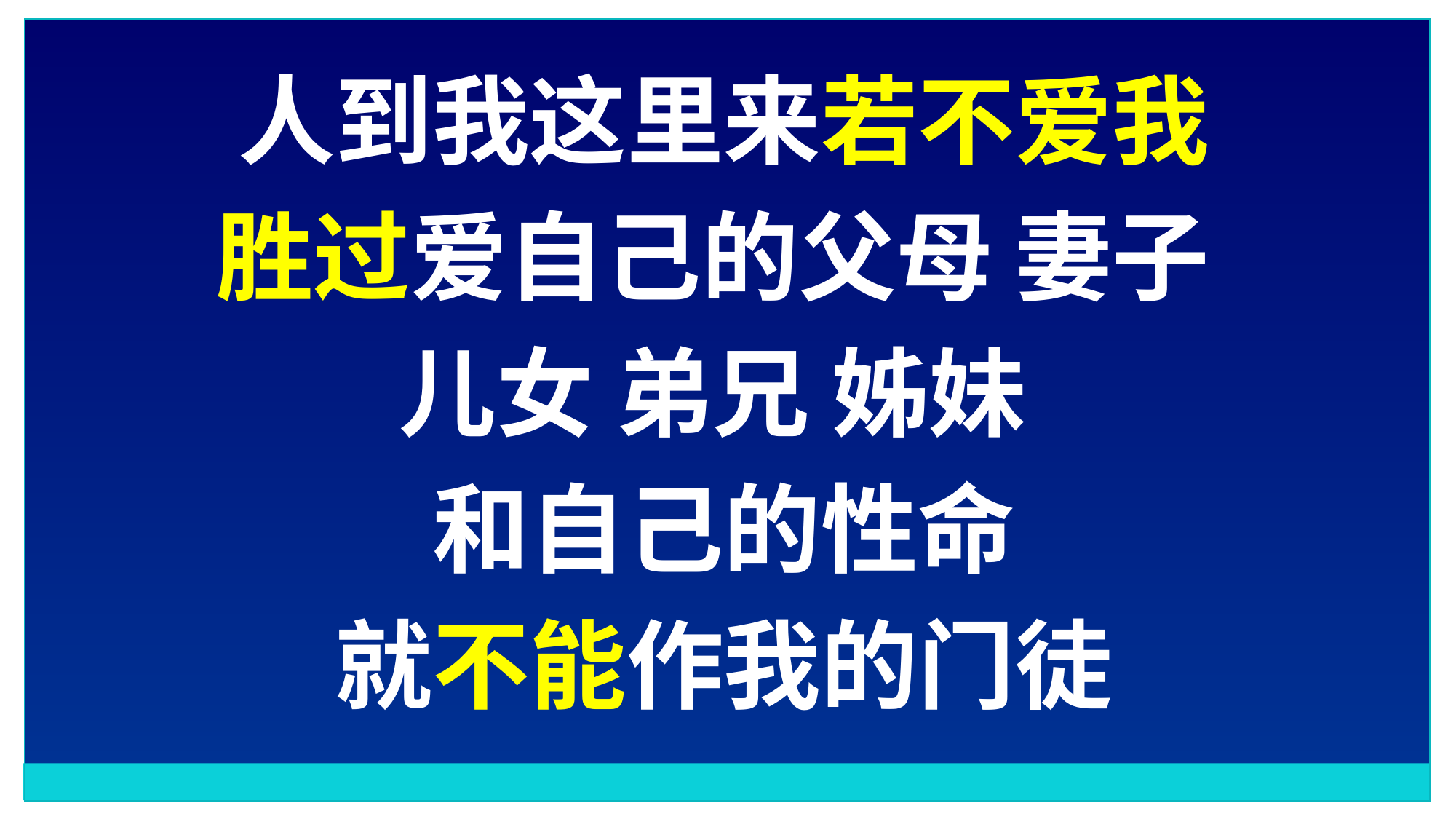

人到我这里来若不爱我
胜过爱自己的父母 妻子
儿女 弟兄 姊妹
和自己的性命
就不能作我的门徒